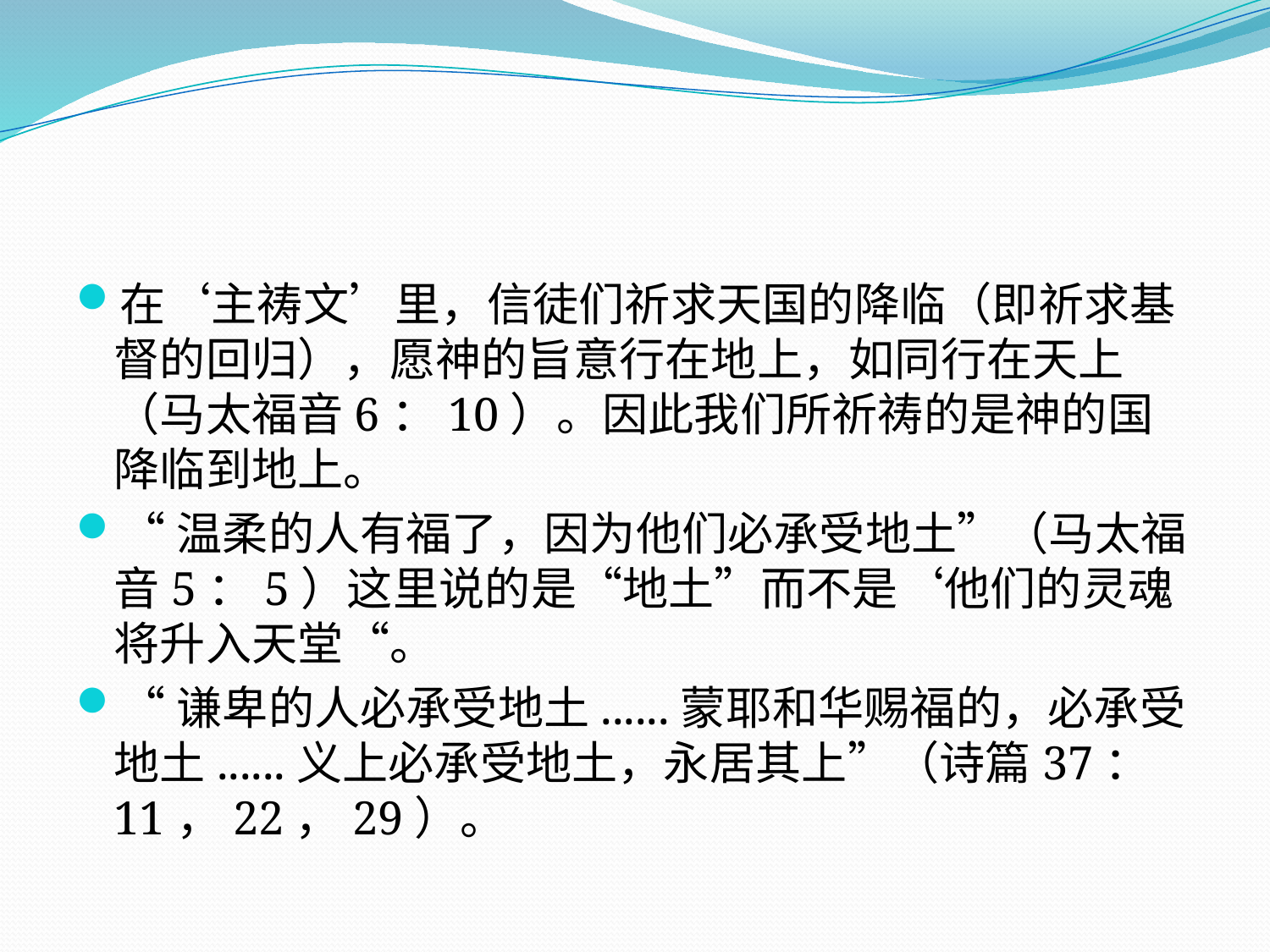

#
在‘主祷文’里，信徒们祈求天国的降临（即祈求基督的回归），愿神的旨意行在地上，如同行在天上（马太福音6：10）。因此我们所祈祷的是神的国降临到地上。
“温柔的人有福了，因为他们必承受地土”（马太福音5：5）这里说的是“地土”而不是‘他们的灵魂将升入天堂“。
“谦卑的人必承受地土......蒙耶和华赐福的，必承受地土......义上必承受地土，永居其上”（诗篇37：11，22，29）。